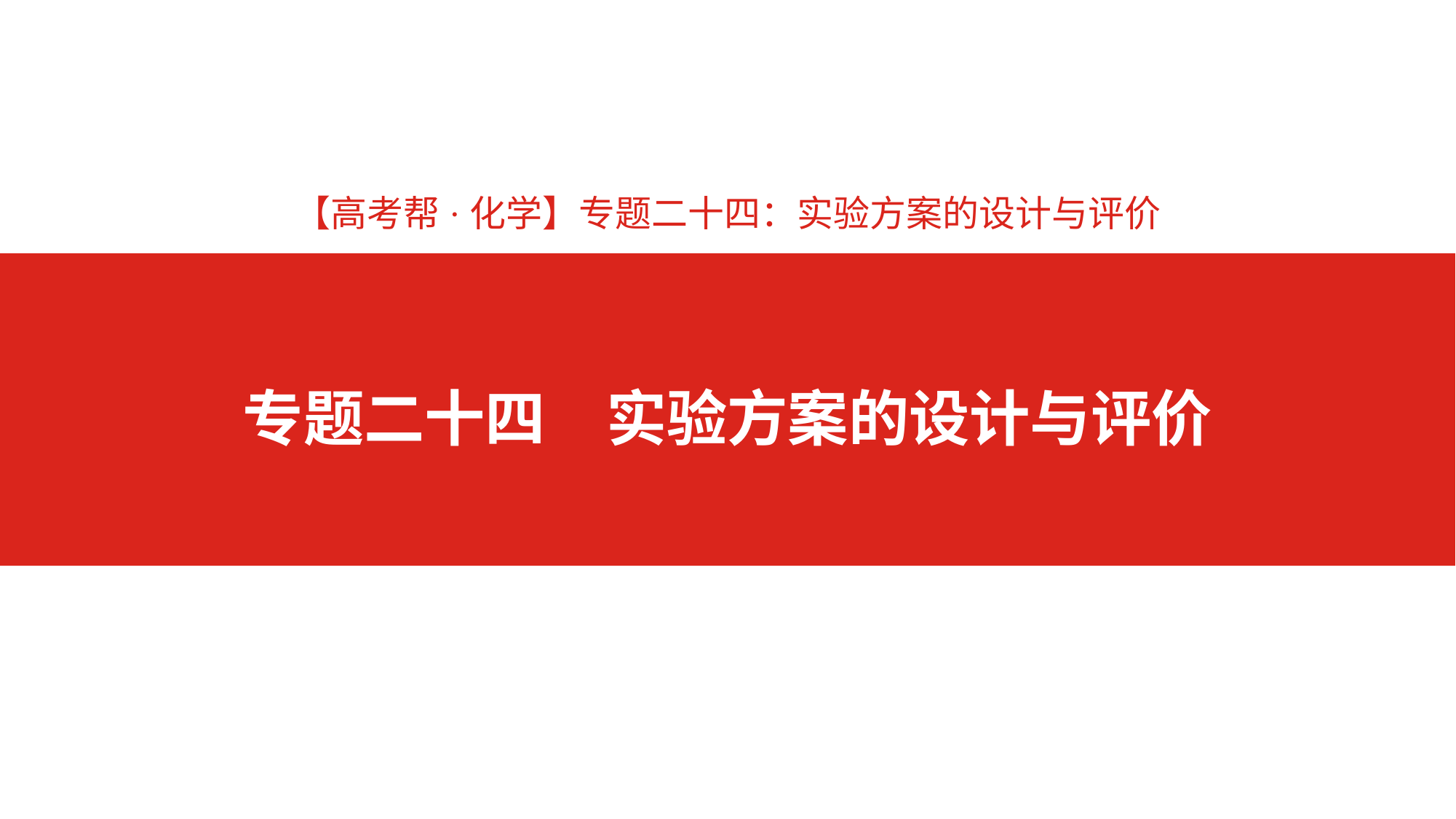

【高考帮·化学】专题二十四：实验方案的设计与评价
专题二十四　实验方案的设计与评价